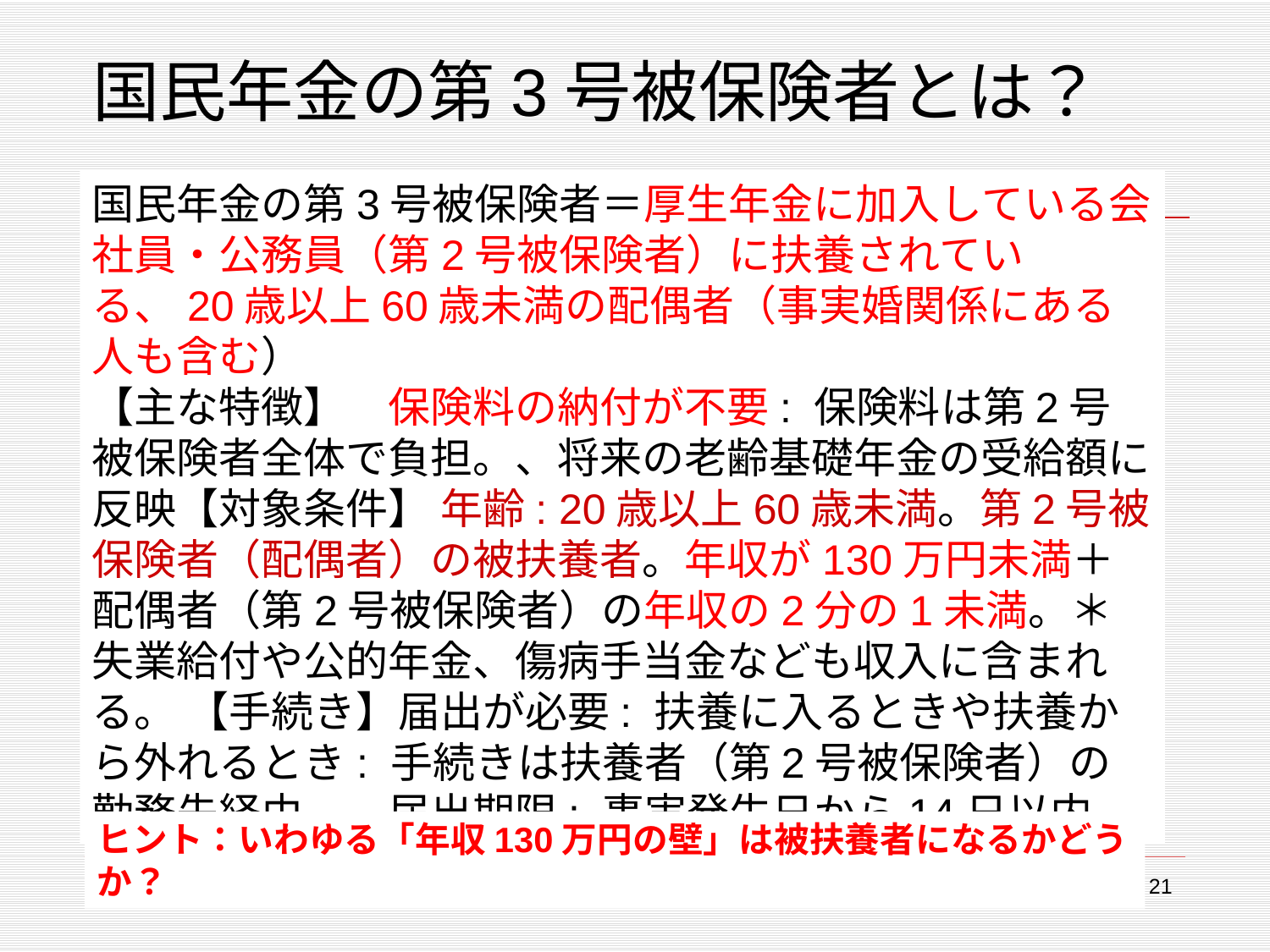

# 国民年金の第3号被保険者とは？
国民年金の第3号被保険者＝厚生年金に加入している会社員・公務員（第2号被保険者）に扶養されている、20歳以上60歳未満の配偶者（事実婚関係にある人も含む）
【主な特徴】　保険料の納付が不要: 保険料は第2号被保険者全体で負担。、将来の老齢基礎年金の受給額に反映【対象条件】 年齢: 20歳以上60歳未満。第2号被保険者（配偶者）の被扶養者。年収が130万円未満＋配偶者（第2号被保険者）の年収の2分の1未満。＊失業給付や公的年金、傷病手当金なども収入に含まれる。 【手続き】届出が必要: 扶養に入るときや扶養から外れるとき: 手続きは扶養者（第2号被保険者）の勤務先経由。。届出期限: 事実発生日から14日以内。
ヒント：いわゆる「年収130万円の壁」は被扶養者になるかどうか？
21